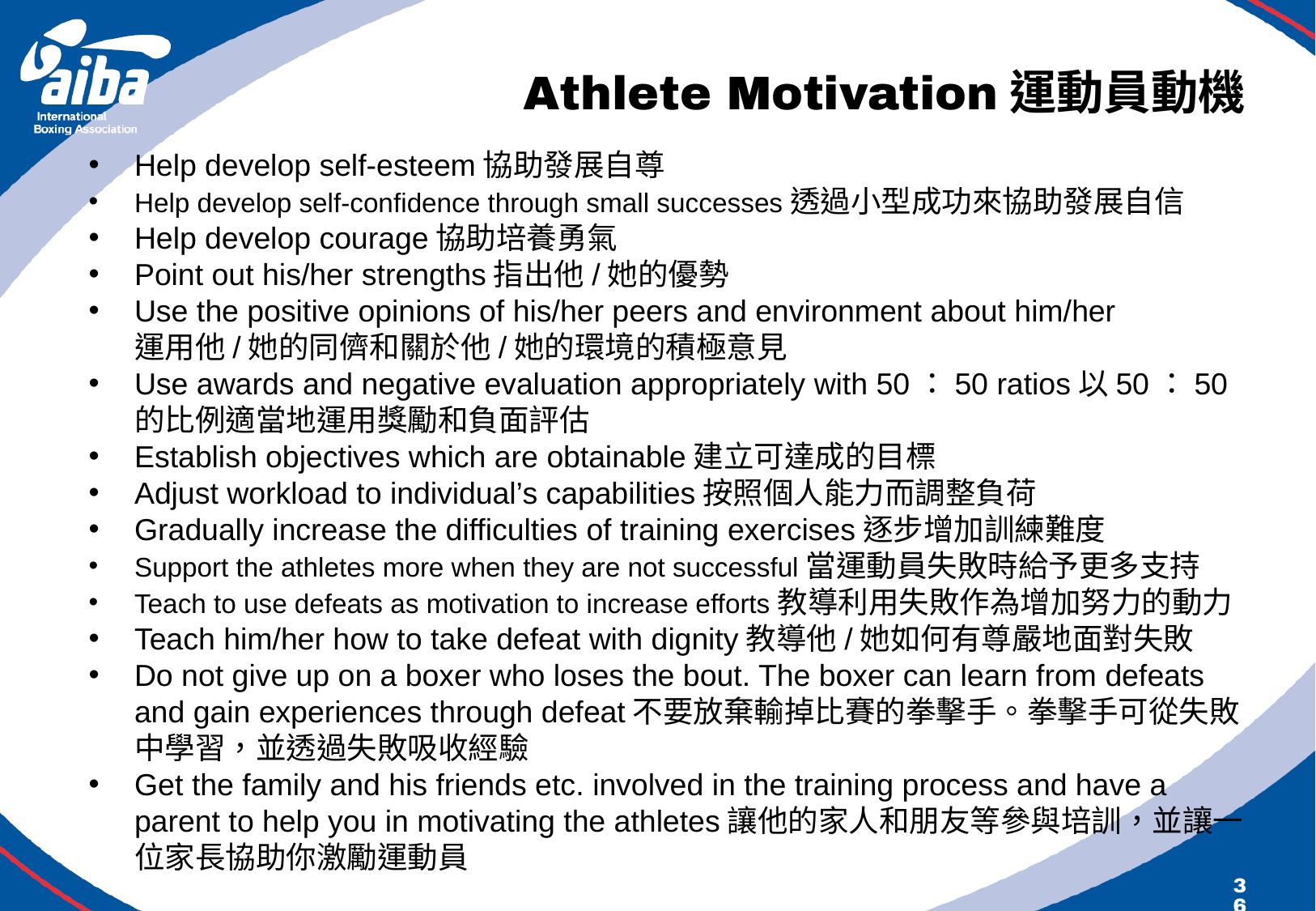

# Athlete Motivation運動員動機
Help develop self-esteem協助發展自尊
Help develop self-confidence through small successes透過小型成功來協助發展自信
Help develop courage協助培養勇氣
Point out his/her strengths指出他/她的優勢
Use the positive opinions of his/her peers and environment about him/her
運用他/她的同儕和關於他/她的環境的積極意見
Use awards and negative evaluation appropriately with 50：50 ratios以50：50的比例適當地運用獎勵和負面評估
Establish objectives which are obtainable建立可達成的目標
Adjust workload to individual’s capabilities按照個人能力而調整負荷
Gradually increase the difficulties of training exercises逐步增加訓練難度
Support the athletes more when they are not successful當運動員失敗時給予更多支持
Teach to use defeats as motivation to increase efforts教導利用失敗作為增加努力的動力
Teach him/her how to take defeat with dignity教導他/她如何有尊嚴地面對失敗
Do not give up on a boxer who loses the bout. The boxer can learn from defeats and gain experiences through defeat不要放棄輸掉比賽的拳擊手。拳擊手可從失敗中學習，並透過失敗吸收經驗
Get the family and his friends etc. involved in the training process and have a parent to help you in motivating the athletes讓他的家人和朋友等參與培訓，並讓一位家長協助你激勵運動員
362